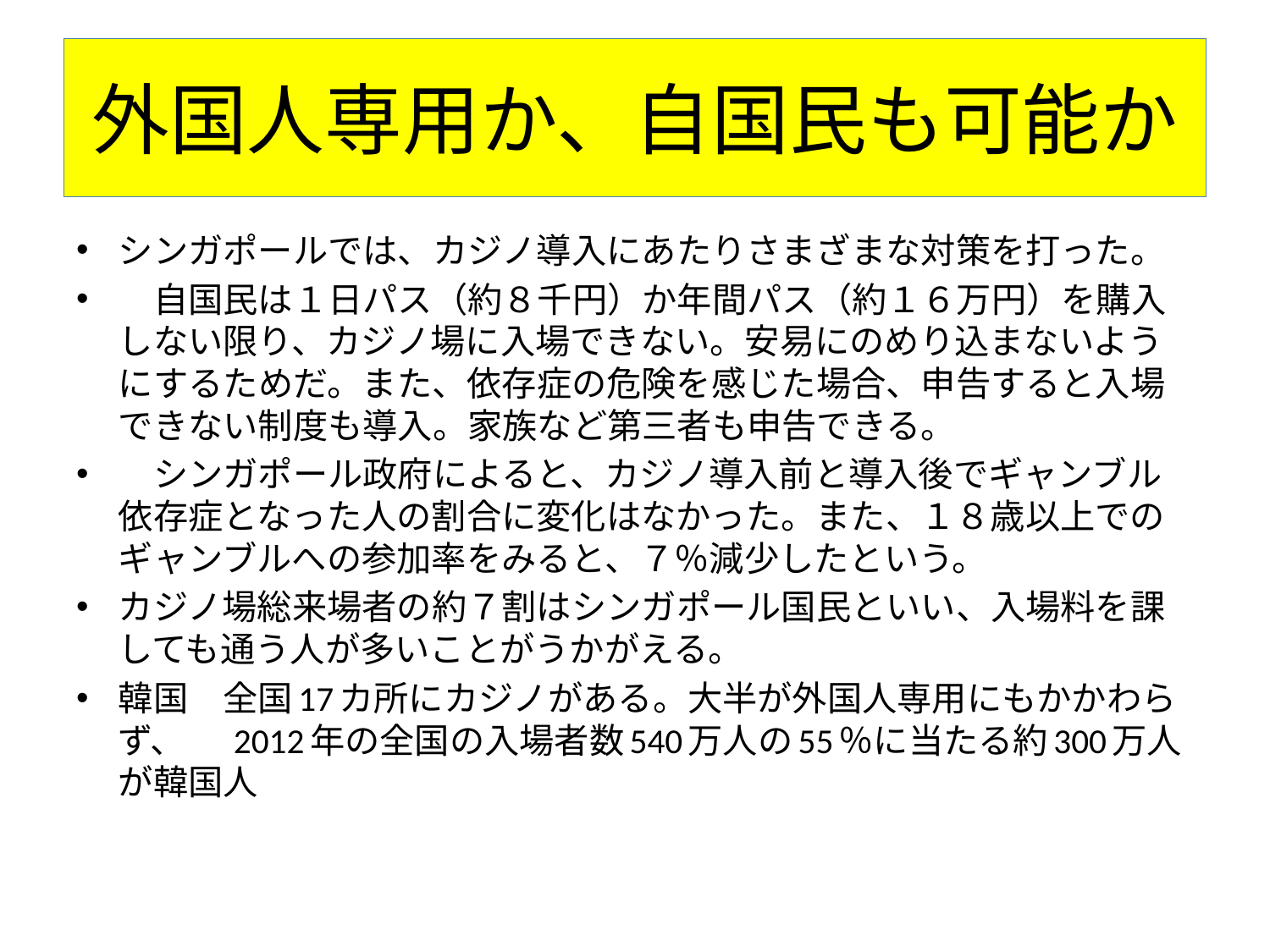

# 外国人専用か、自国民も可能か
シンガポールでは、カジノ導入にあたりさまざまな対策を打った。
　自国民は１日パス（約８千円）か年間パス（約１６万円）を購入しない限り、カジノ場に入場できない。安易にのめり込まないようにするためだ。また、依存症の危険を感じた場合、申告すると入場できない制度も導入。家族など第三者も申告できる。
　シンガポール政府によると、カジノ導入前と導入後でギャンブル依存症となった人の割合に変化はなかった。また、１８歳以上でのギャンブルへの参加率をみると、７％減少したという。
カジノ場総来場者の約７割はシンガポール国民といい、入場料を課しても通う人が多いことがうかがえる。
韓国　全国17カ所にカジノがある。大半が外国人専用にもかかわらず、 　2012年の全国の入場者数540万人の55％に当たる約300万人が韓国人